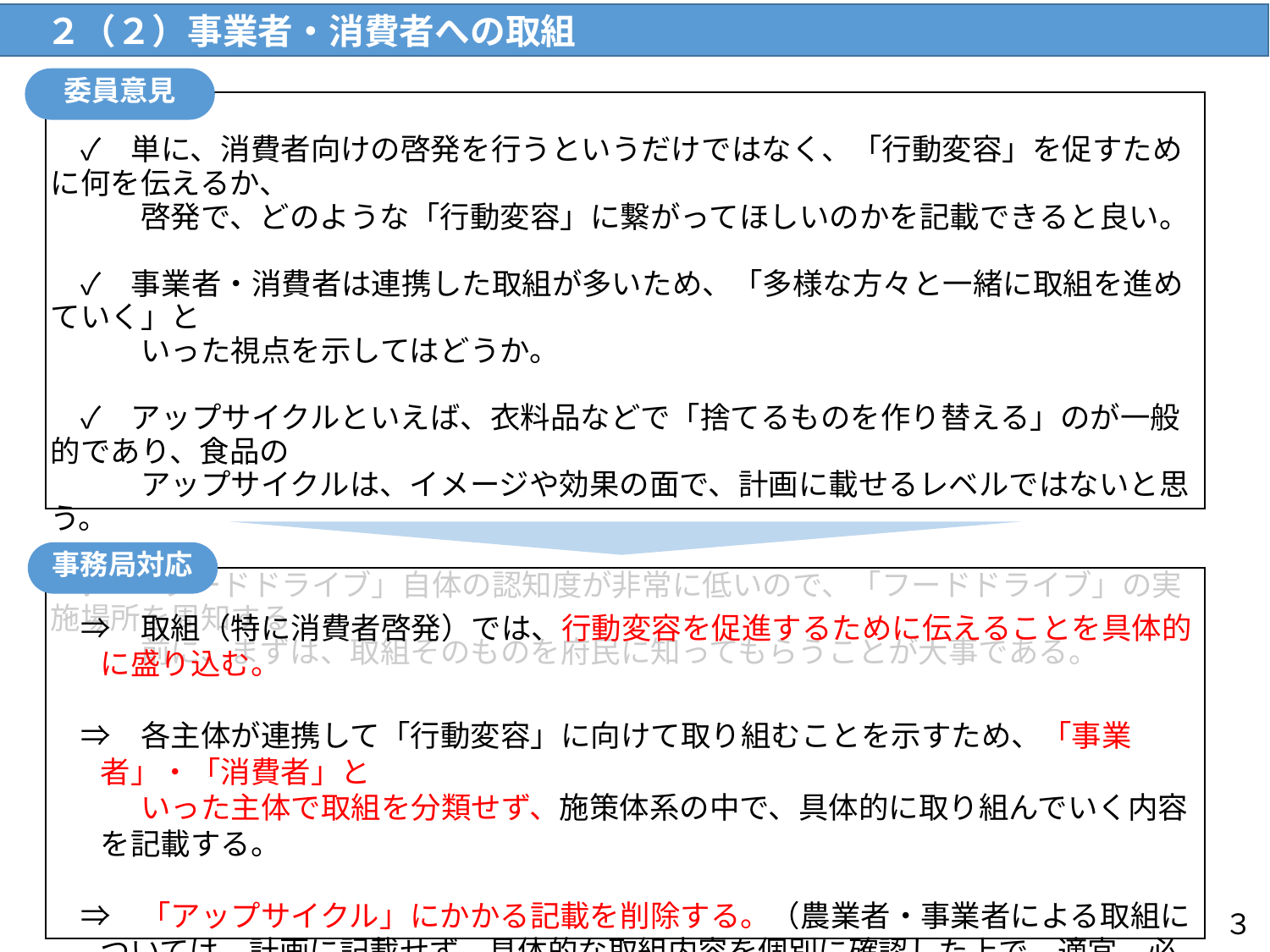

R7.4.17（木）流通対策室
　２（２）事業者・消費者への取組
委員意見

　✓　単に、消費者向けの啓発を行うというだけではなく、「行動変容」を促すために何を伝えるか、
　　　啓発で、どのような「行動変容」に繋がってほしいのかを記載できると良い。

　✓　事業者・消費者は連携した取組が多いため、「多様な方々と一緒に取組を進めていく」と
　　　いった視点を示してはどうか。

　✓　アップサイクルといえば、衣料品などで「捨てるものを作り替える」のが一般的であり、食品の
　　　アップサイクルは、イメージや効果の面で、計画に載せるレベルではないと思う。

　✓　「フードドライブ」自体の認知度が非常に低いので、「フードドライブ」の実施場所を周知する
　　　前に、まずは、取組そのものを府民に知ってもらうことが大事である。

事務局対応

　⇒　取組（特に消費者啓発）では、行動変容を促進するために伝えることを具体的に盛り込む。

　⇒　各主体が連携して「行動変容」に向けて取り組むことを示すため、「事業者」・「消費者」と
　　　いった主体で取組を分類せず、施策体系の中で、具体的に取り組んでいく内容を記載する。

　⇒　「アップサイクル」にかかる記載を削除する。（農業者・事業者による取組については、計画に記載せず、具体的な取組内容を個別に確認した上で、適宜、必要な支援を行っていく。）

　⇒　「フードドライブ」の取組を周知する際に、「フードドライブ」の意義などを示していく。
３